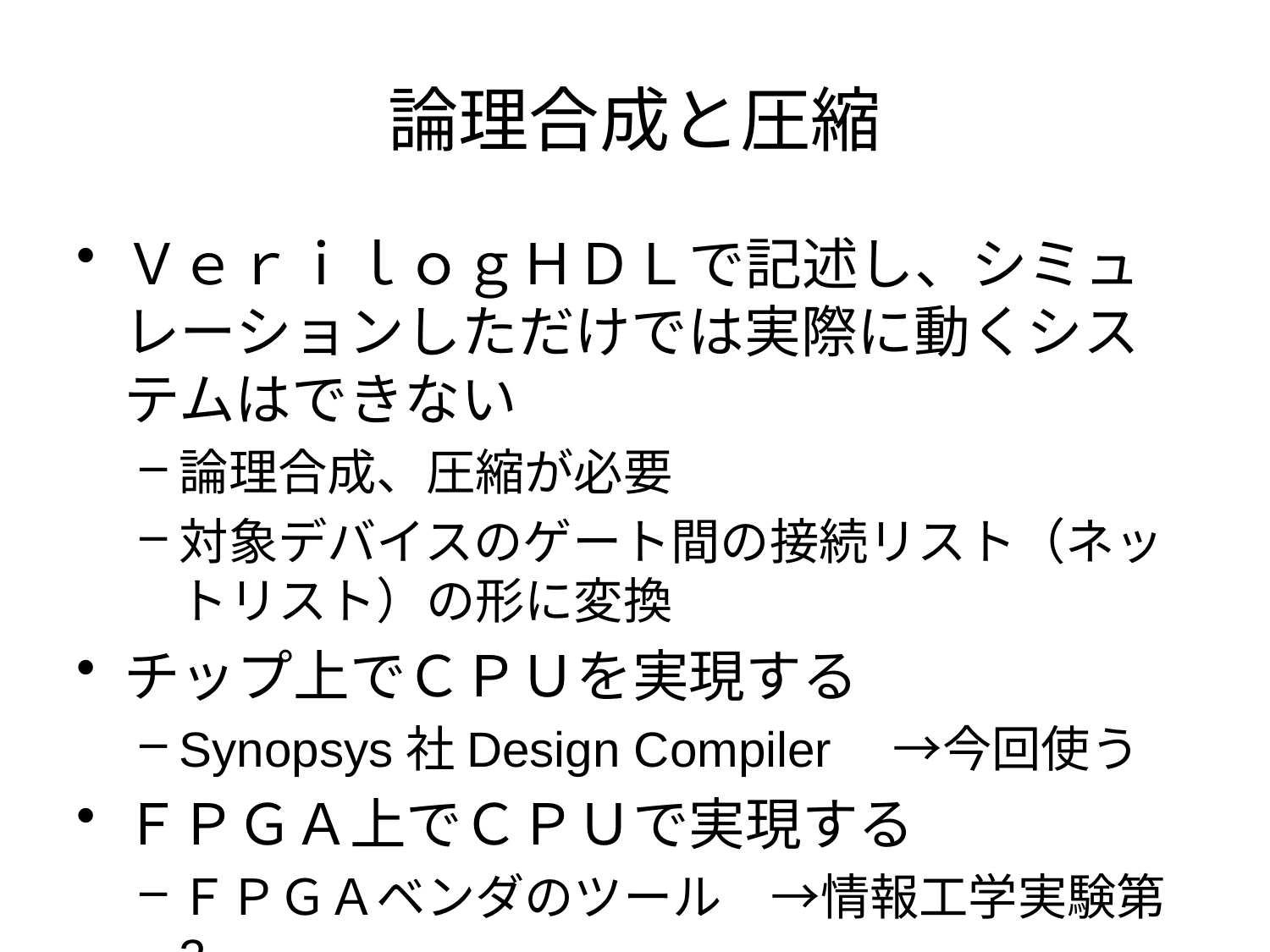

# 論理合成と圧縮
ＶｅｒｉｌｏｇＨＤＬで記述し、シミュレーションしただけでは実際に動くシステムはできない
論理合成、圧縮が必要
対象デバイスのゲート間の接続リスト（ネットリスト）の形に変換
チップ上でＣＰＵを実現する
Synopsys社Design Compiler　→今回使う
ＦＰＧＡ上でＣＰＵで実現する
ＦＰＧＡベンダのツール　→情報工学実験第2